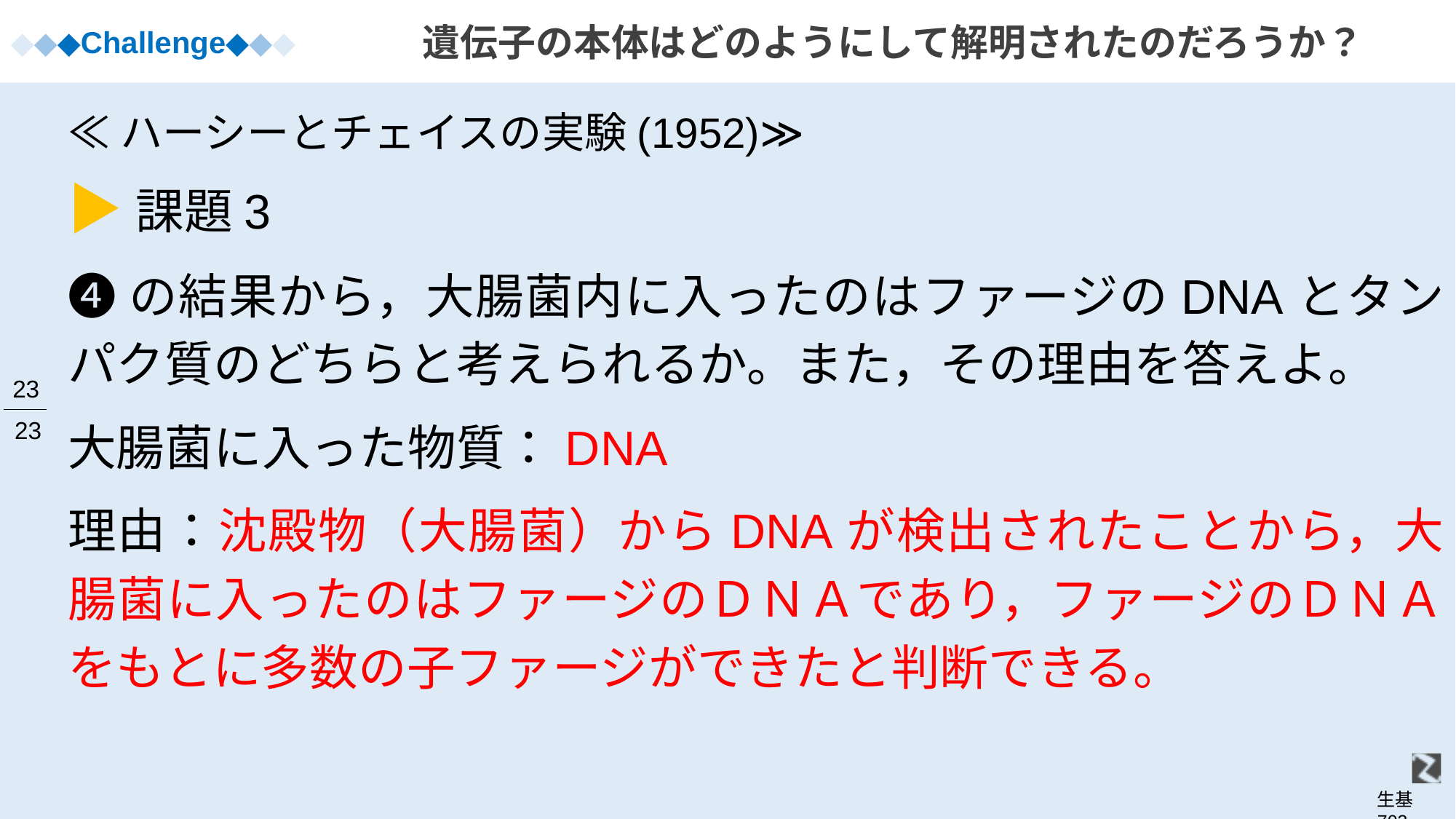

# 遺伝子の本体はどのようにして解明されたのだろうか？
≪ハーシーとチェイスの実験(1952)≫
▶課題3
❹の結果から，大腸菌内に入ったのはファージのDNAとタンパク質のどちらと考えられるか。また，その理由を答えよ。
大腸菌に入った物質：DNA
理由：沈殿物（大腸菌）からDNAが検出されたことから，大腸菌に入ったのはファージのＤＮＡであり，ファージのＤＮＡをもとに多数の子ファージができたと判断できる。